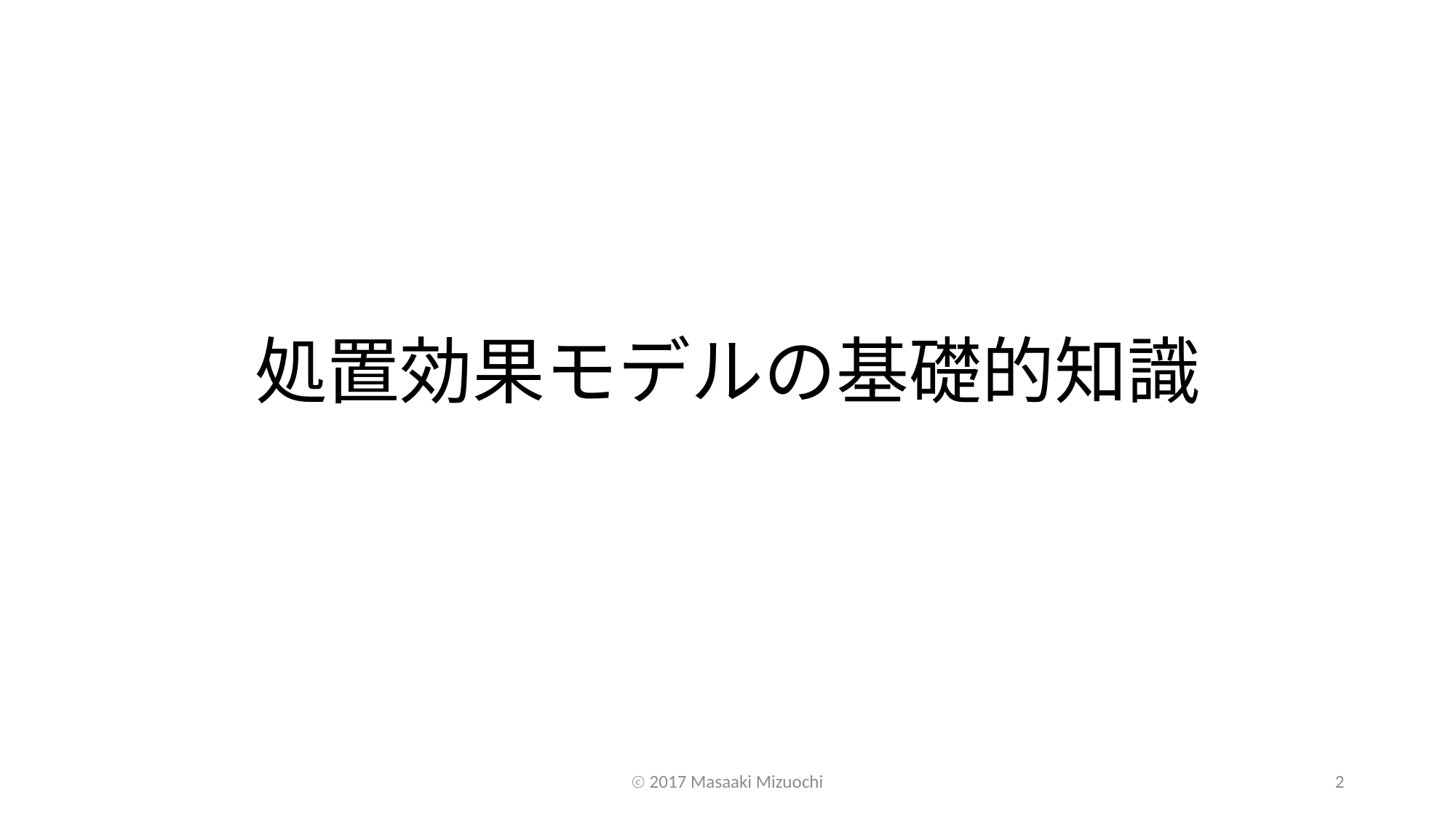

# 処置効果モデルの基礎的知識

ⓒ 2017 Masaaki Mizuochi
2